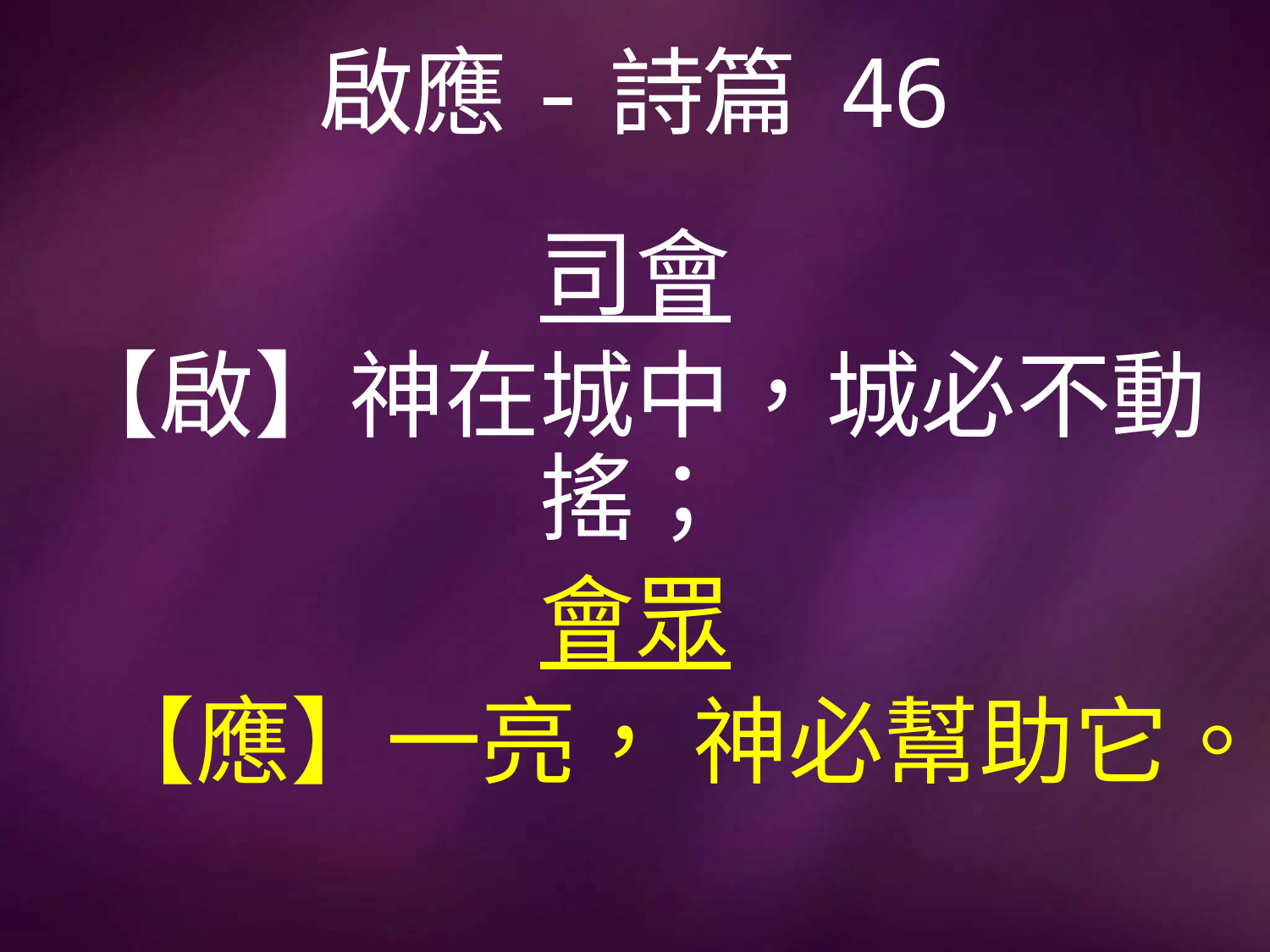

# 啟應-詩篇 46
司會
【啟】神在城中，城必不動搖；
會眾
【應】一亮， 神必幫助它。